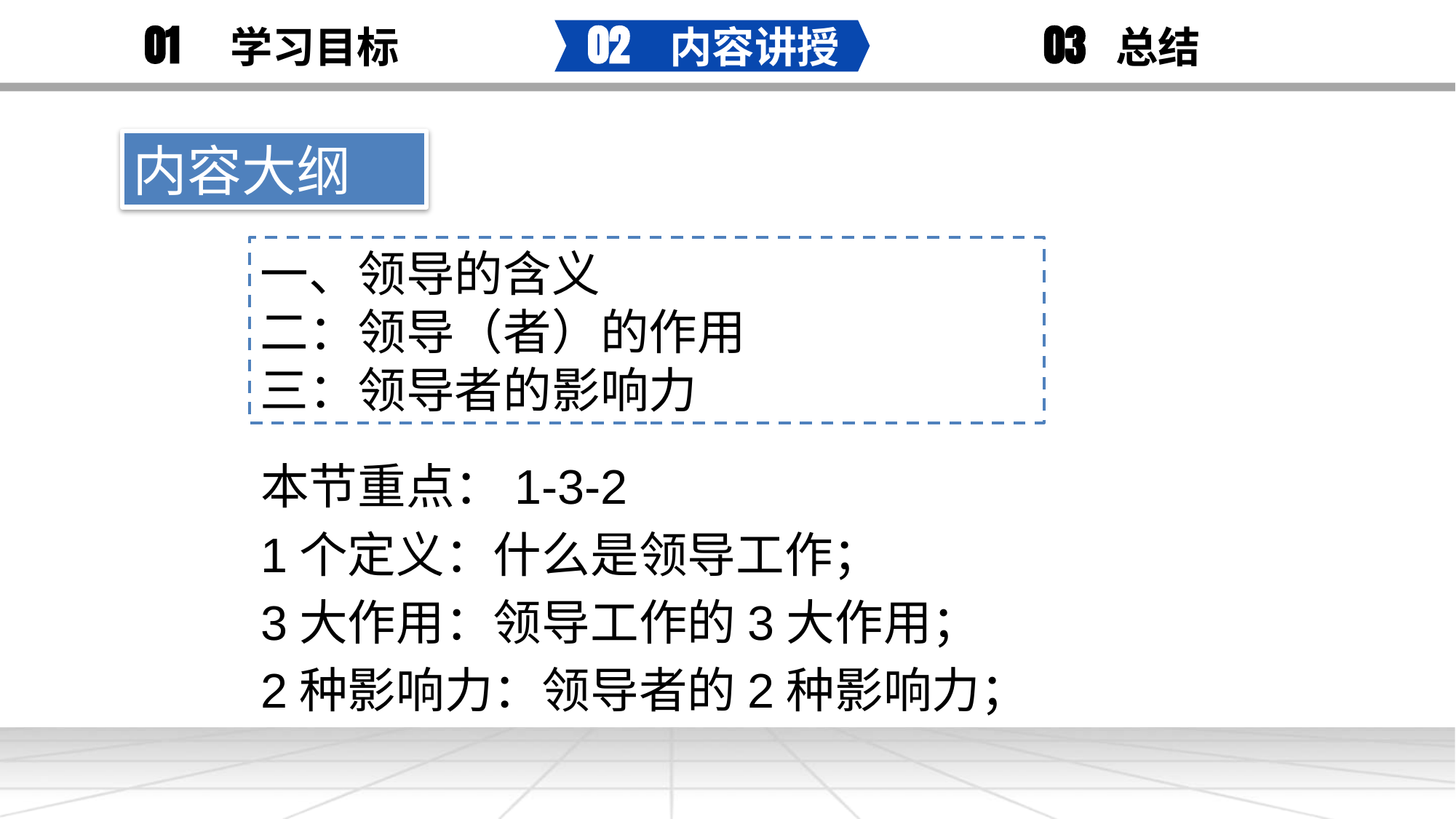

02   内容讲授
03  总结
01    学习目标

内容大纲
一、领导的含义
二：领导（者）的作用
三：领导者的影响力
本节重点：1-3-2
1个定义：什么是领导工作；
3大作用：领导工作的3大作用；
2种影响力：领导者的2种影响力；